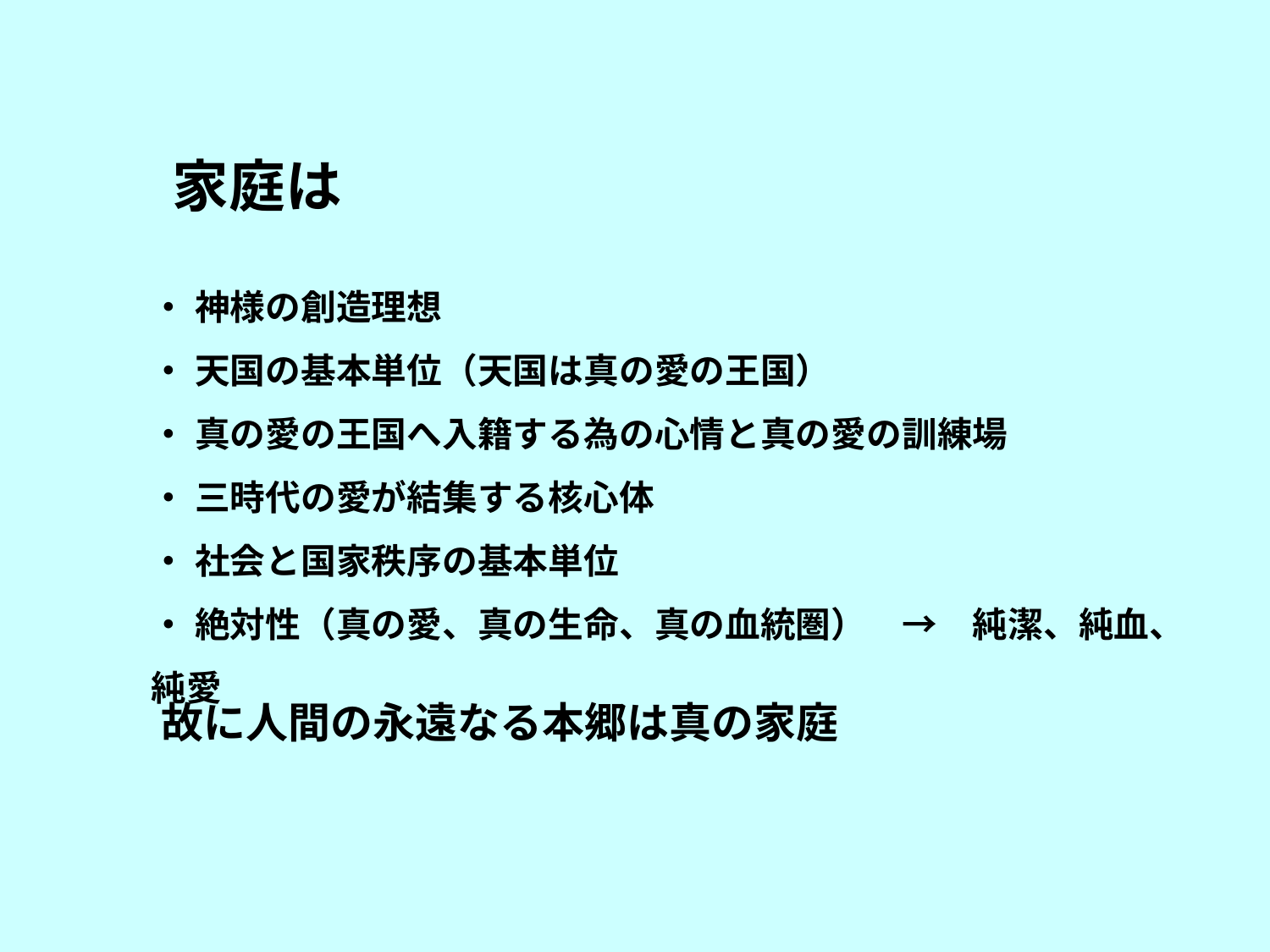

家庭は
# ・ 神様の創造理想 ・ 天国の基本単位（天国は真の愛の王国） ・ 真の愛の王国へ入籍する為の心情と真の愛の訓練場 ・ 三時代の愛が結集する核心体 ・ 社会と国家秩序の基本単位 ・ 絶対性（真の愛、真の生命、真の血統圏）　→　純潔、純血、純愛
故に人間の永遠なる本郷は真の家庭